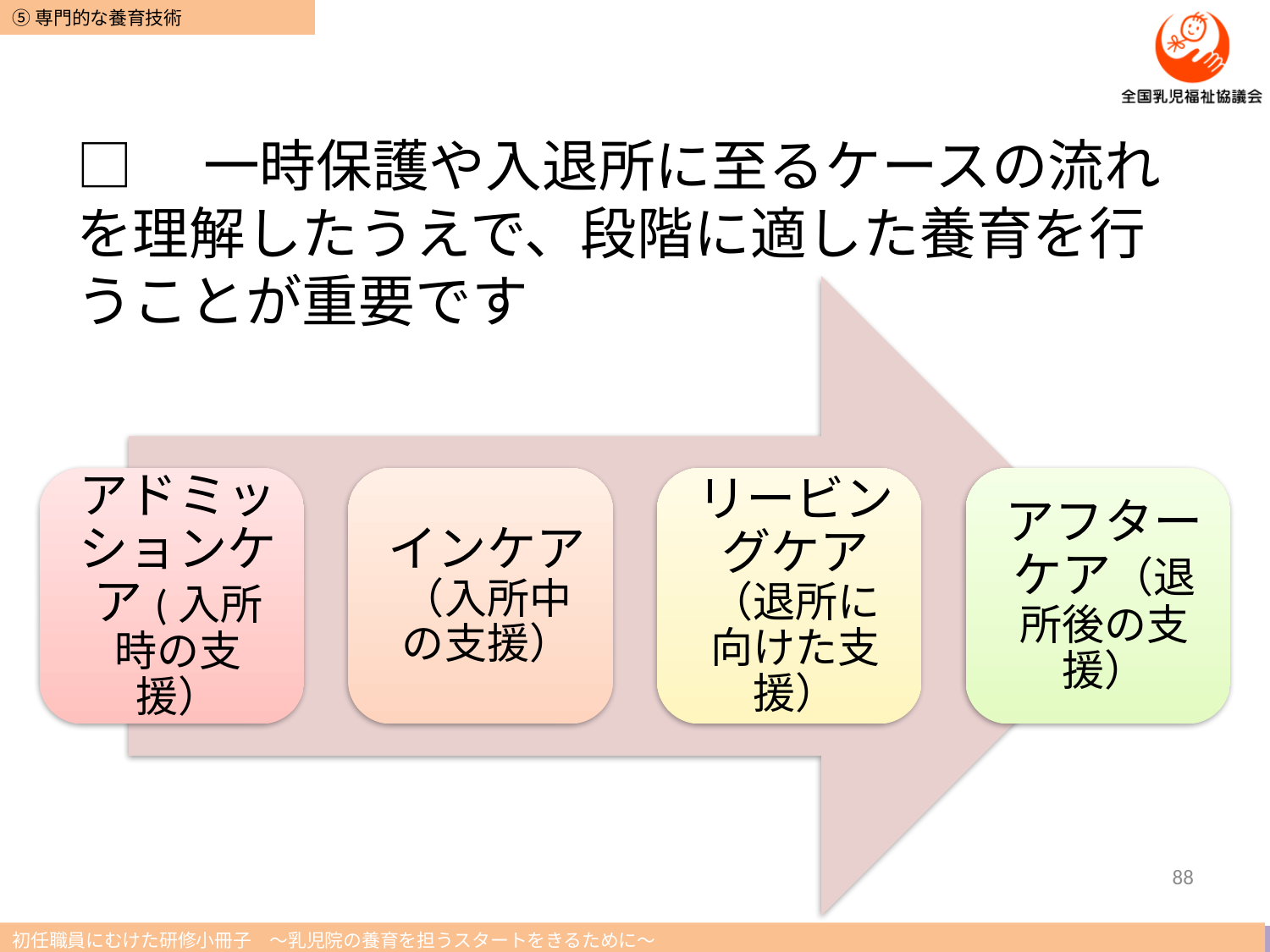

# □	一時保護や入退所に至るケースの流れを理解したうえで、段階に適した養育を行うことが重要です
アドミッションケア(入所時の支援）
インケア（入所中の支援）
リービングケア （退所に向けた支援）
アフターケア（退所後の支援）
88